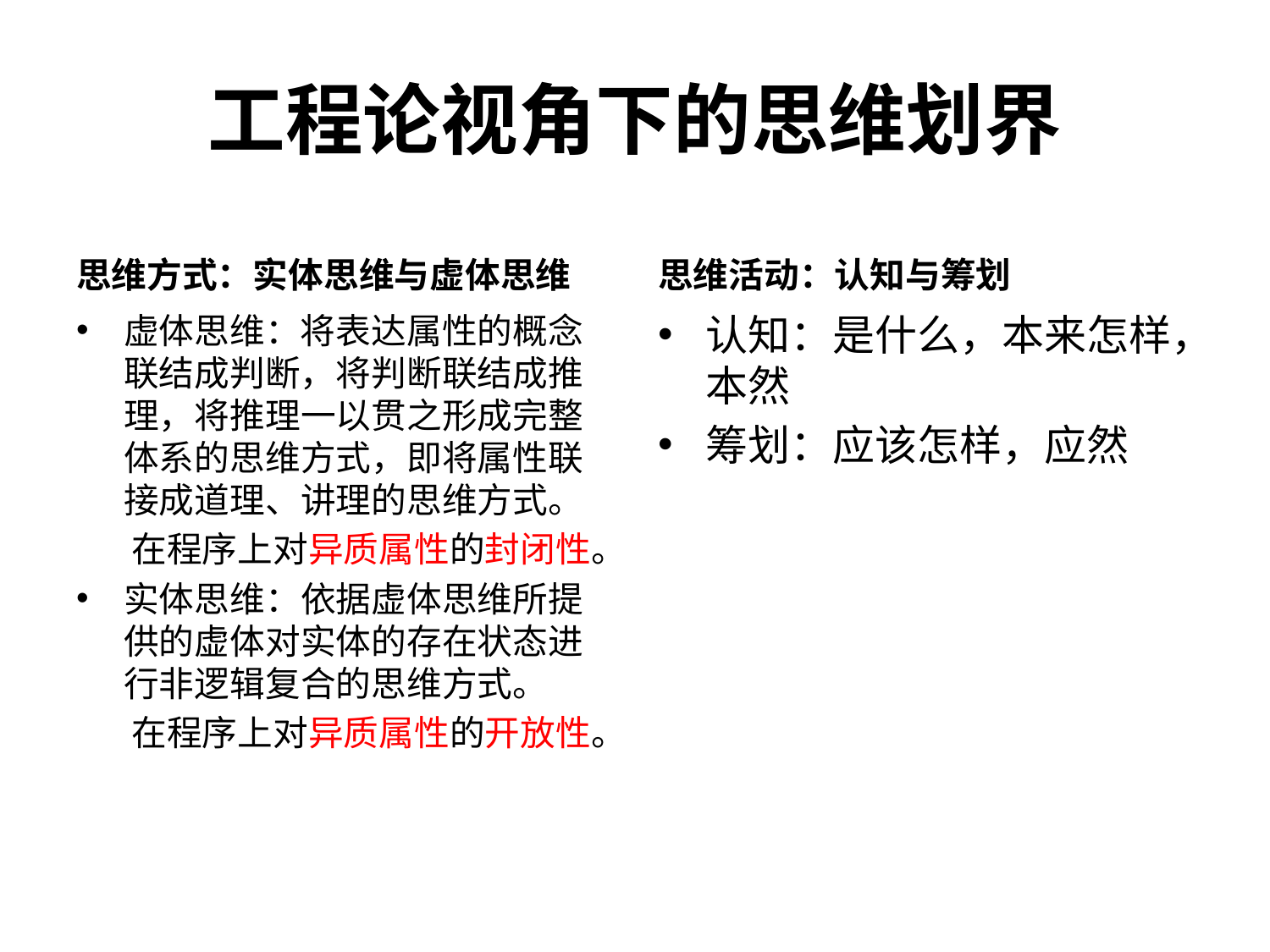

# 工程论视角下的思维划界
思维方式：实体思维与虚体思维
思维活动：认知与筹划
虚体思维：将表达属性的概念联结成判断，将判断联结成推理，将推理一以贯之形成完整体系的思维方式，即将属性联接成道理、讲理的思维方式。
      在程序上对异质属性的封闭性。
实体思维：依据虚体思维所提供的虚体对实体的存在状态进行非逻辑复合的思维方式。
      在程序上对异质属性的开放性。
认知：是什么，本来怎样，本然
筹划：应该怎样，应然